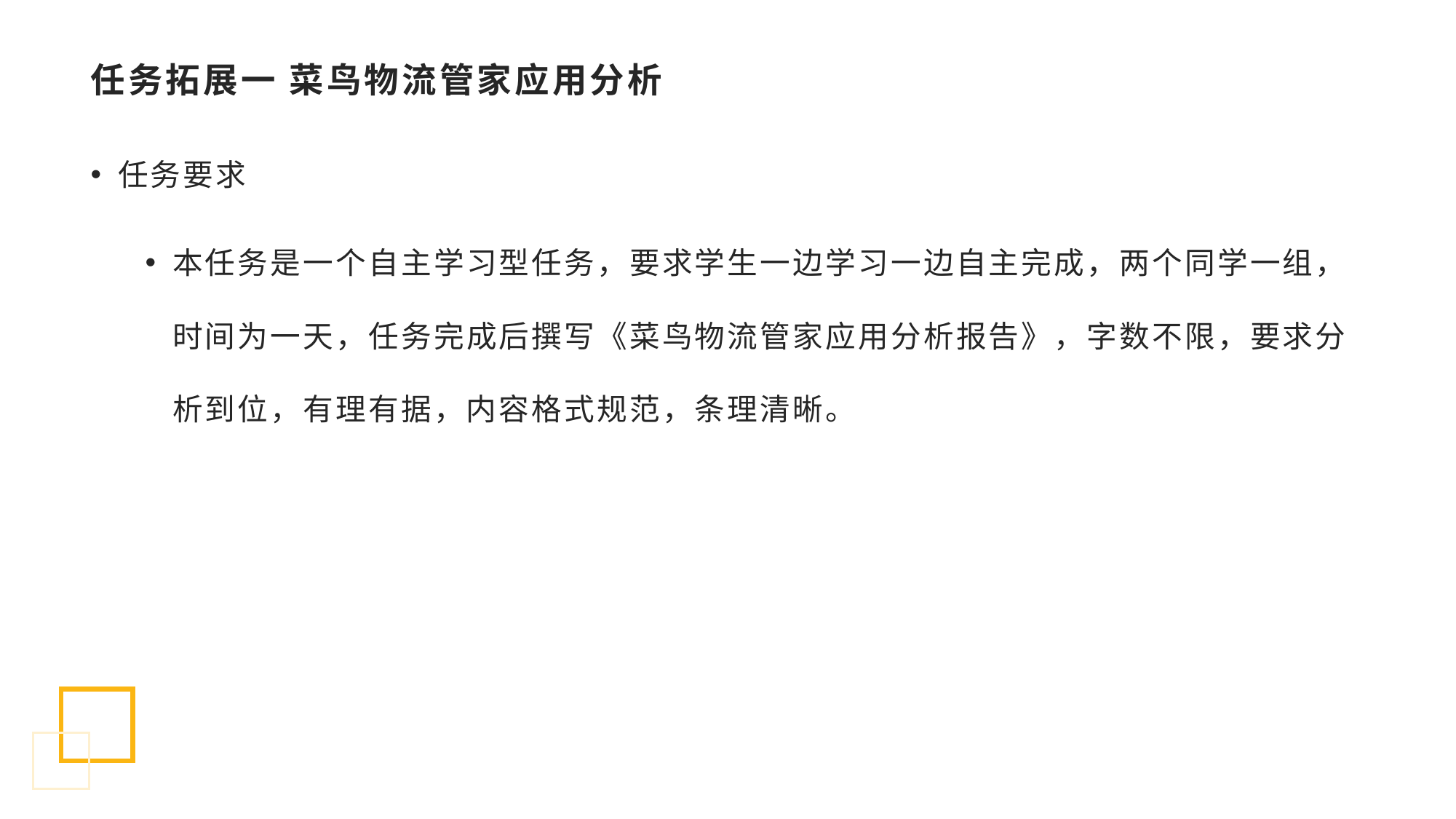

# 任务拓展一 菜鸟物流管家应用分析
任务要求
本任务是一个自主学习型任务，要求学生一边学习一边自主完成，两个同学一组，时间为一天，任务完成后撰写《菜鸟物流管家应用分析报告》，字数不限，要求分析到位，有理有据，内容格式规范，条理清晰。